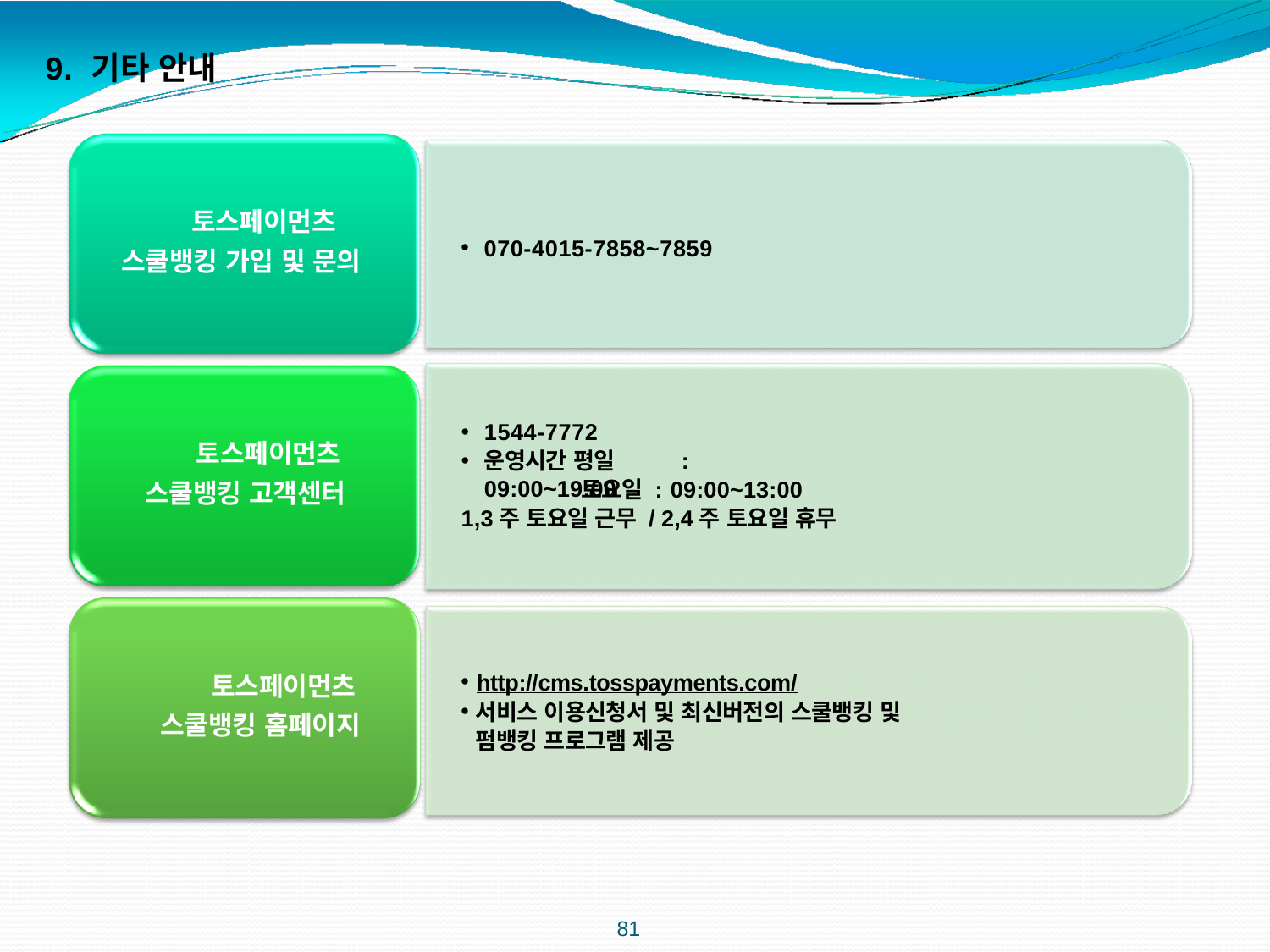

# 9. 기타 안내

토스페이먼츠  스쿨뱅킹 가입 및 문의
070-4015-7858~7859

1544-7772
운영시간 평일	: 09:00~19:00
토스페이먼츠  스쿨뱅킹 고객센터
토요일 : 09:00~13:00
1,3주 토요일 근무 / 2,4주 토요일 휴무

토스페이먼츠  스쿨뱅킹 홈페이지
http://cms.tosspayments.com/
서비스 이용신청서 및 최신버전의 스쿨뱅킹 및  펌뱅킹 프로그램 제공
81